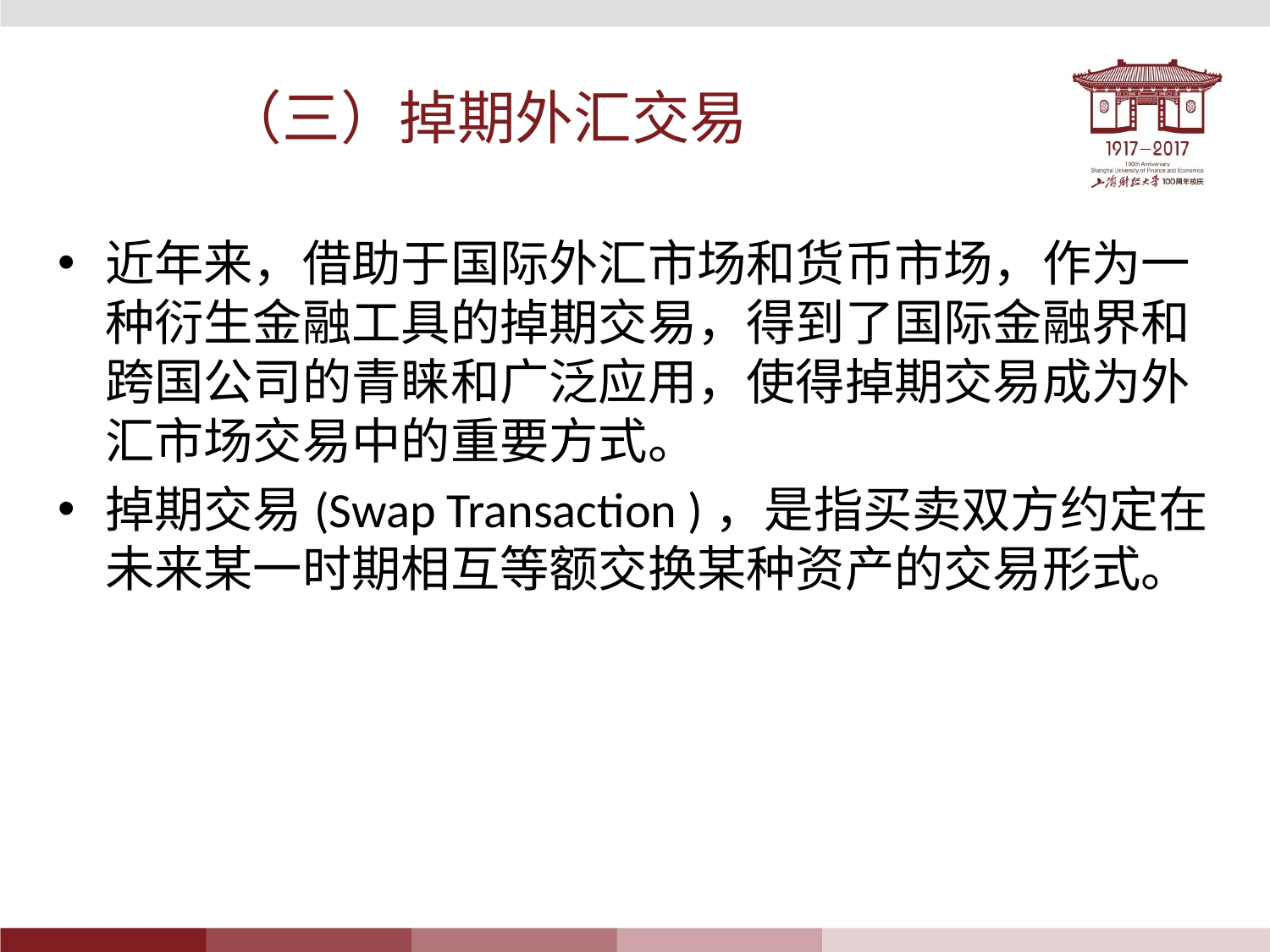

# （三）掉期外汇交易
近年来，借助于国际外汇市场和货币市场，作为一种衍生金融工具的掉期交易，得到了国际金融界和跨国公司的青睐和广泛应用，使得掉期交易成为外汇市场交易中的重要方式。
掉期交易(Swap Transaction )，是指买卖双方约定在未来某一时期相互等额交换某种资产的交易形式。